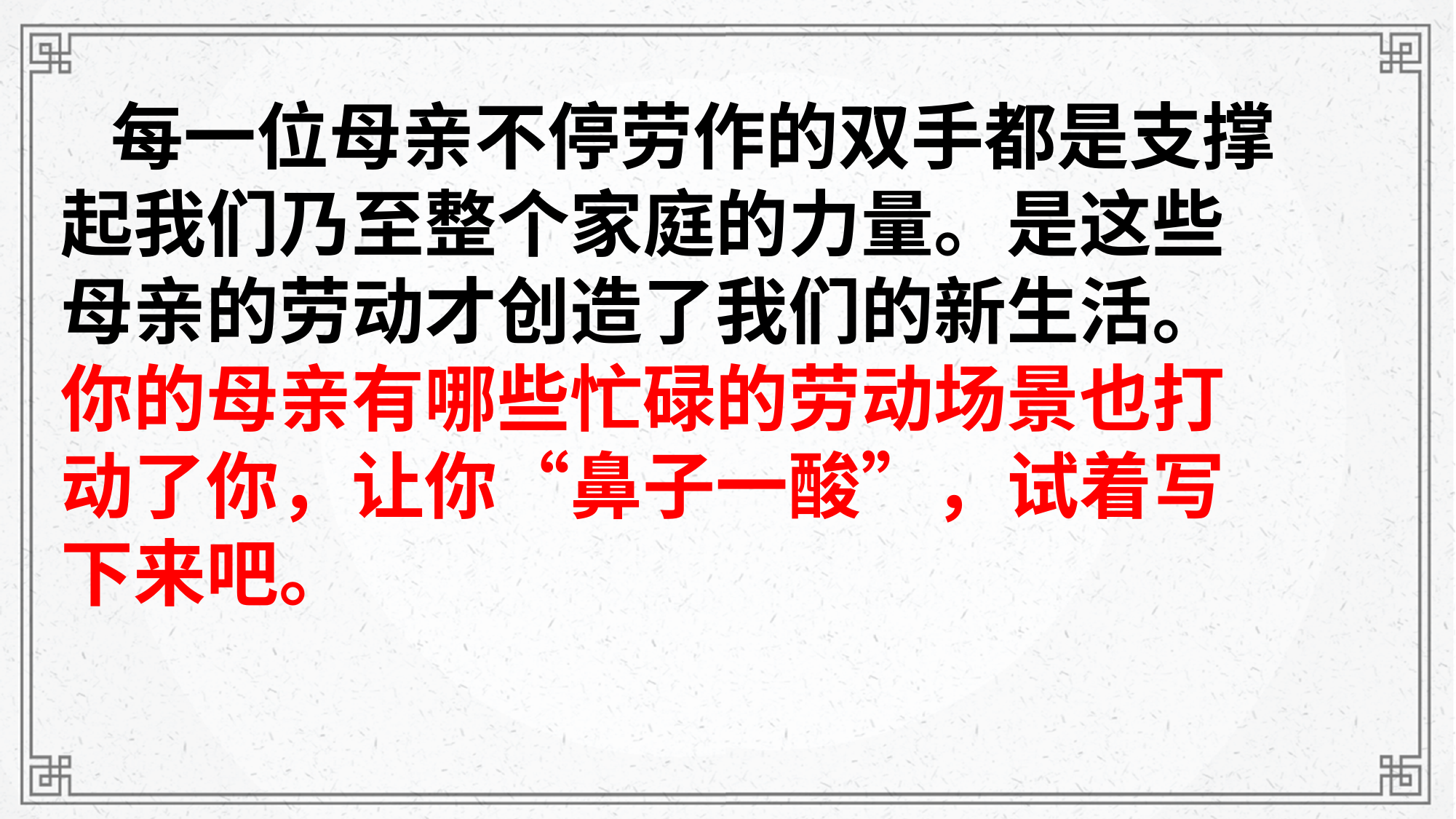

每一位母亲不停劳作的双手都是支撑起我们乃至整个家庭的力量。是这些母亲的劳动才创造了我们的新生活。
你的母亲有哪些忙碌的劳动场景也打动了你，让你“鼻子一酸”，试着写下来吧。